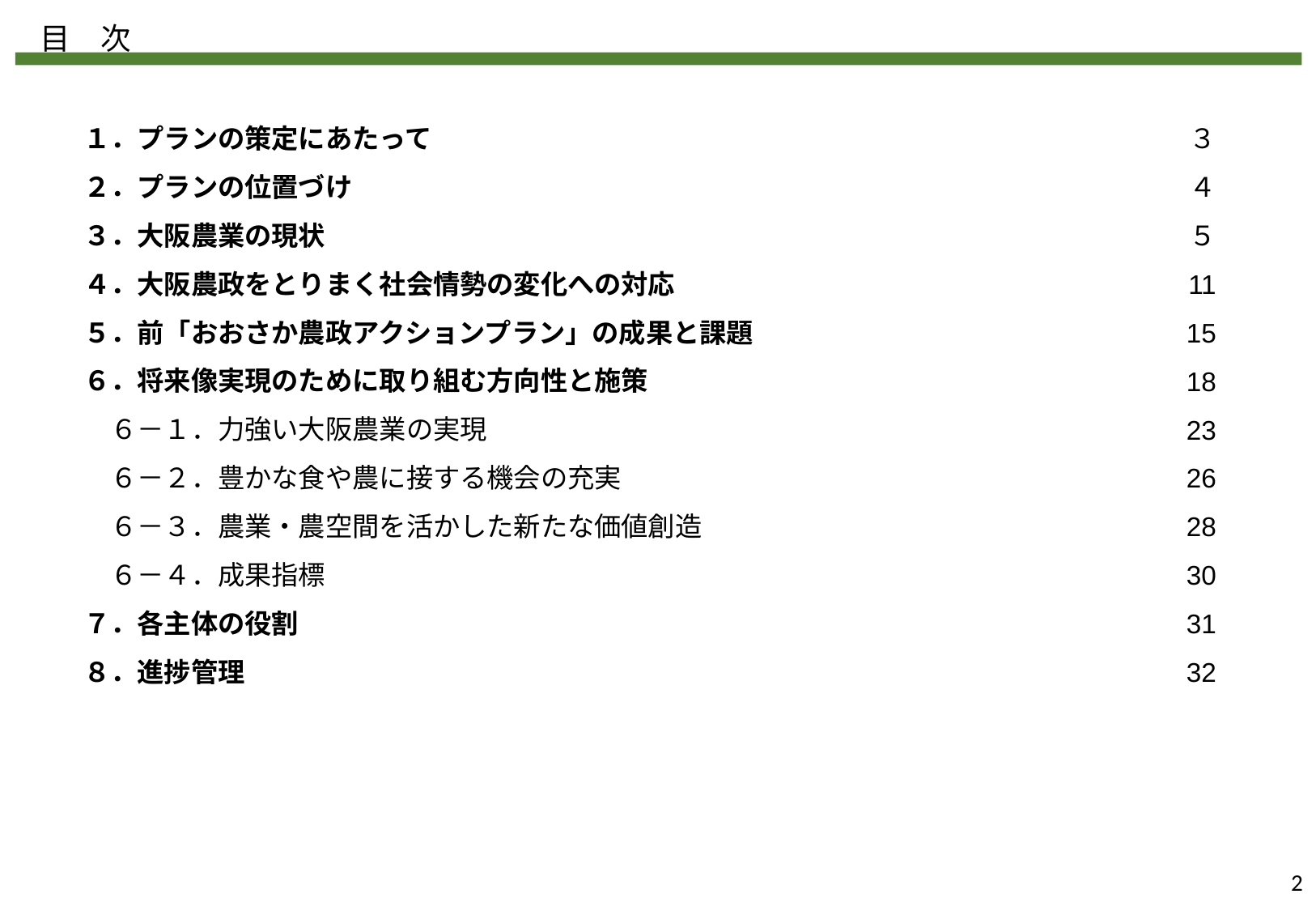

目　次

１．プランの策定にあたって
２．プランの位置づけ
３．大阪農業の現状
４．大阪農政をとりまく社会情勢の変化への対応
５．前「おおさか農政アクションプラン」の成果と課題
６．将来像実現のために取り組む方向性と施策
　６－１．力強い大阪農業の実現
　６－２．豊かな食や農に接する機会の充実
　６－３．農業・農空間を活かした新たな価値創造
　６－４．成果指標
７．各主体の役割
８．進捗管理
３
４
５
11
15
18
23
26
28
30
31
32
2